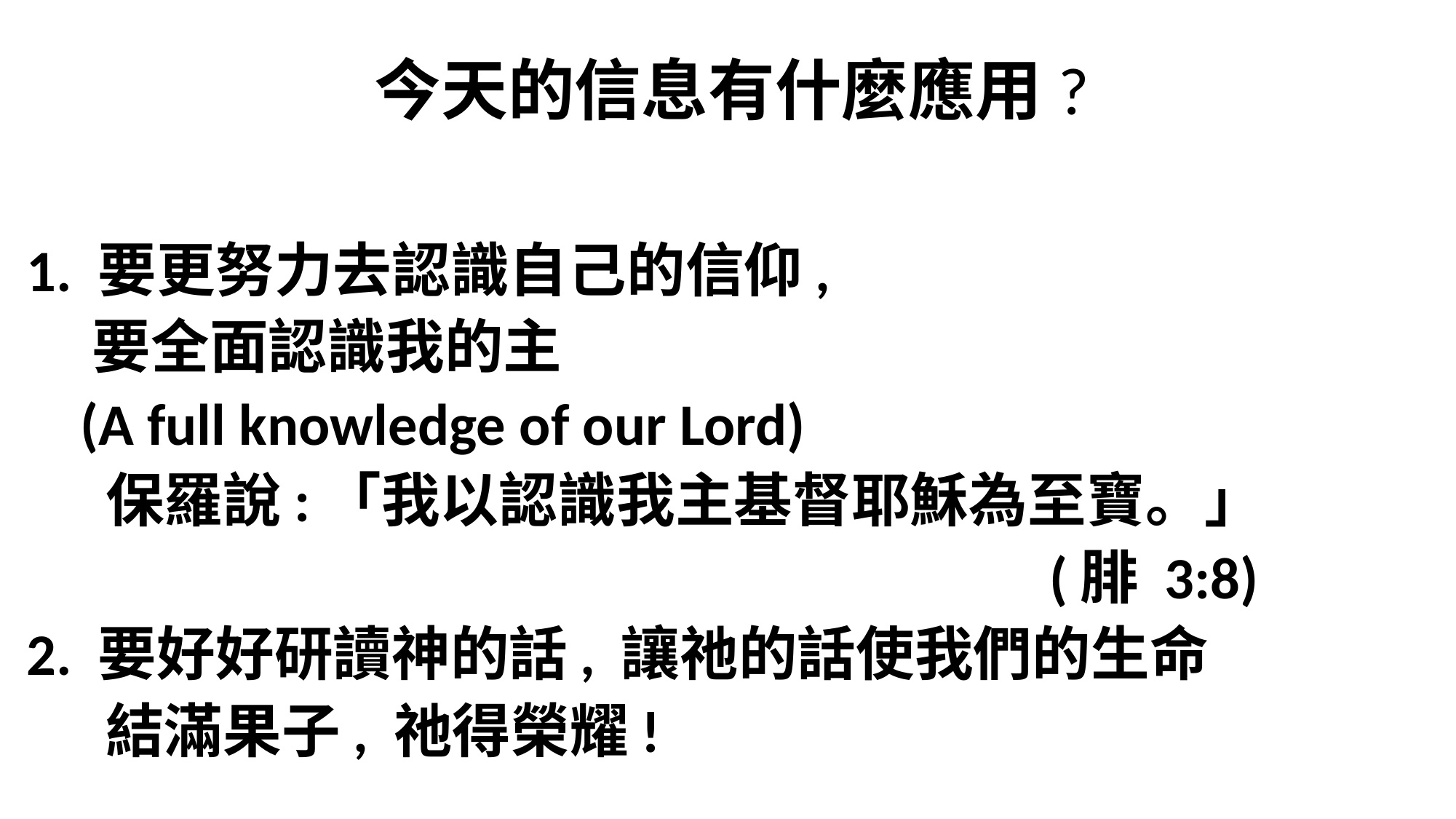

# 今天的信息有什麼應用?

1. 要更努力去認識自己的信仰,
    要全面認識我的主
    (A full knowledge of our Lord)
     保羅說:「我以認識我主基督耶穌為至寶。」
                                                                             (腓 3:8)
2. 要好好研讀神的話, 讓祂的話使我們的生命
     結滿果子, 祂得榮耀!